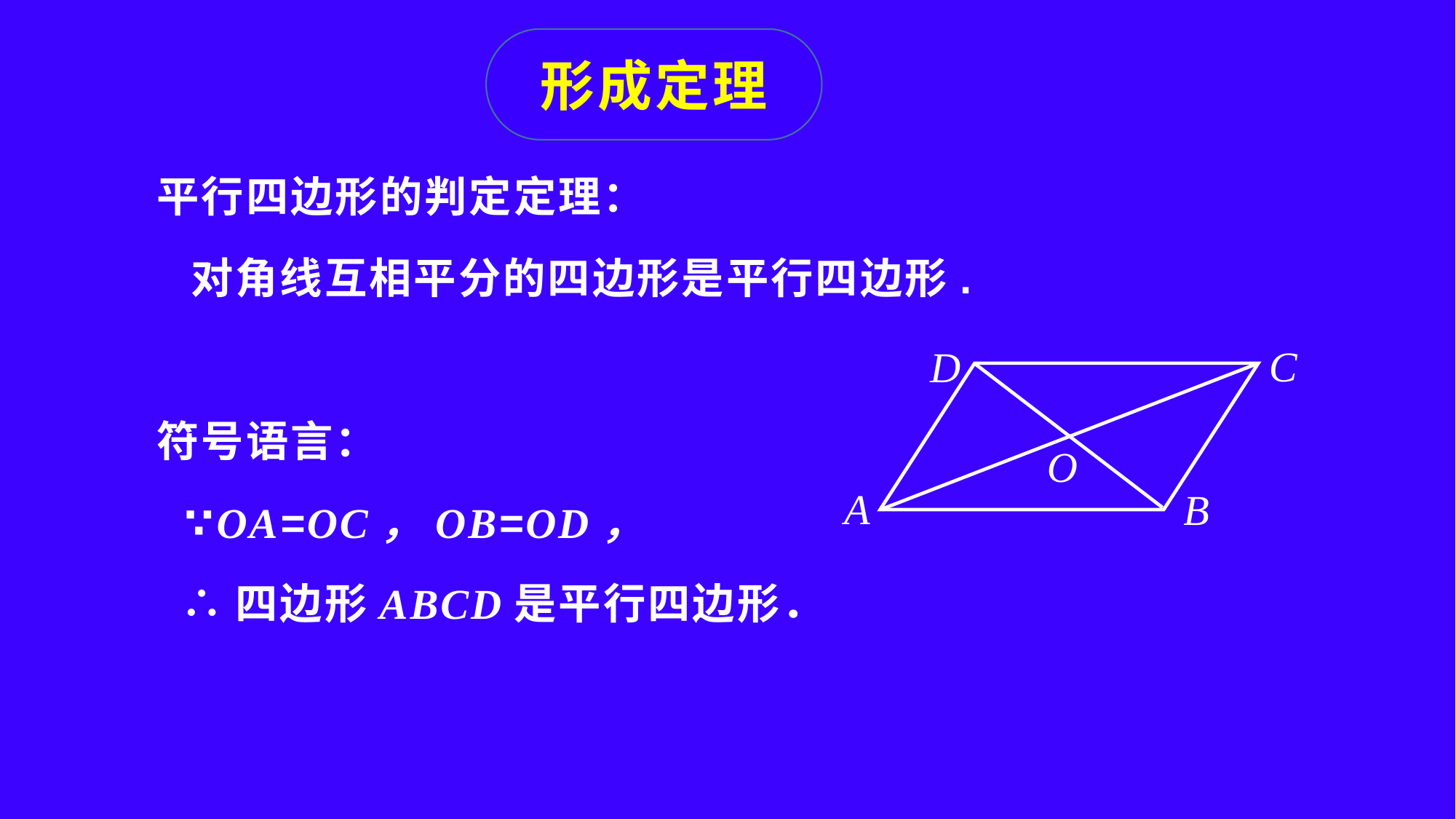

形成定理
平行四边形的判定定理：
  对角线互相平分的四边形是平行四边形.

符号语言：
  ∵OA=OC，OB=OD，
  ∴四边形ABCD是平行四边形．

C
D

A
B

O